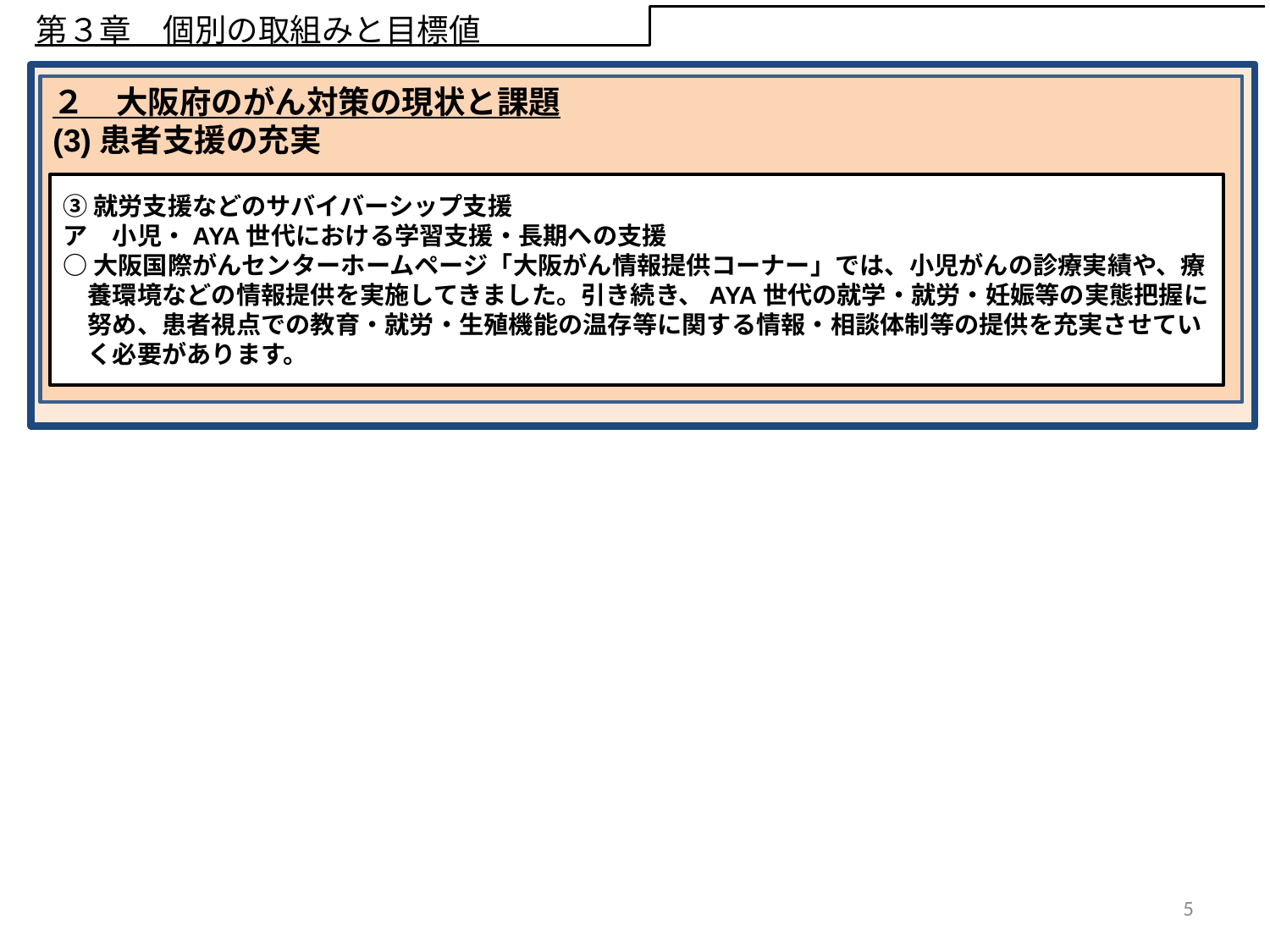

第３章　個別の取組みと目標値

２　大阪府のがん対策の現状と課題
(3)患者支援の充実

③就労支援などのサバイバーシップ支援
ア　小児・AYA世代における学習支援・長期への支援
○大阪国際がんセンターホームページ「大阪がん情報提供コーナー」では、小児がんの診療実績や、療
　養環境などの情報提供を実施してきました。引き続き、AYA世代の就学・就労・妊娠等の実態把握に
　努め、患者視点での教育・就労・生殖機能の温存等に関する情報・相談体制等の提供を充実させてい
　く必要があります。
5